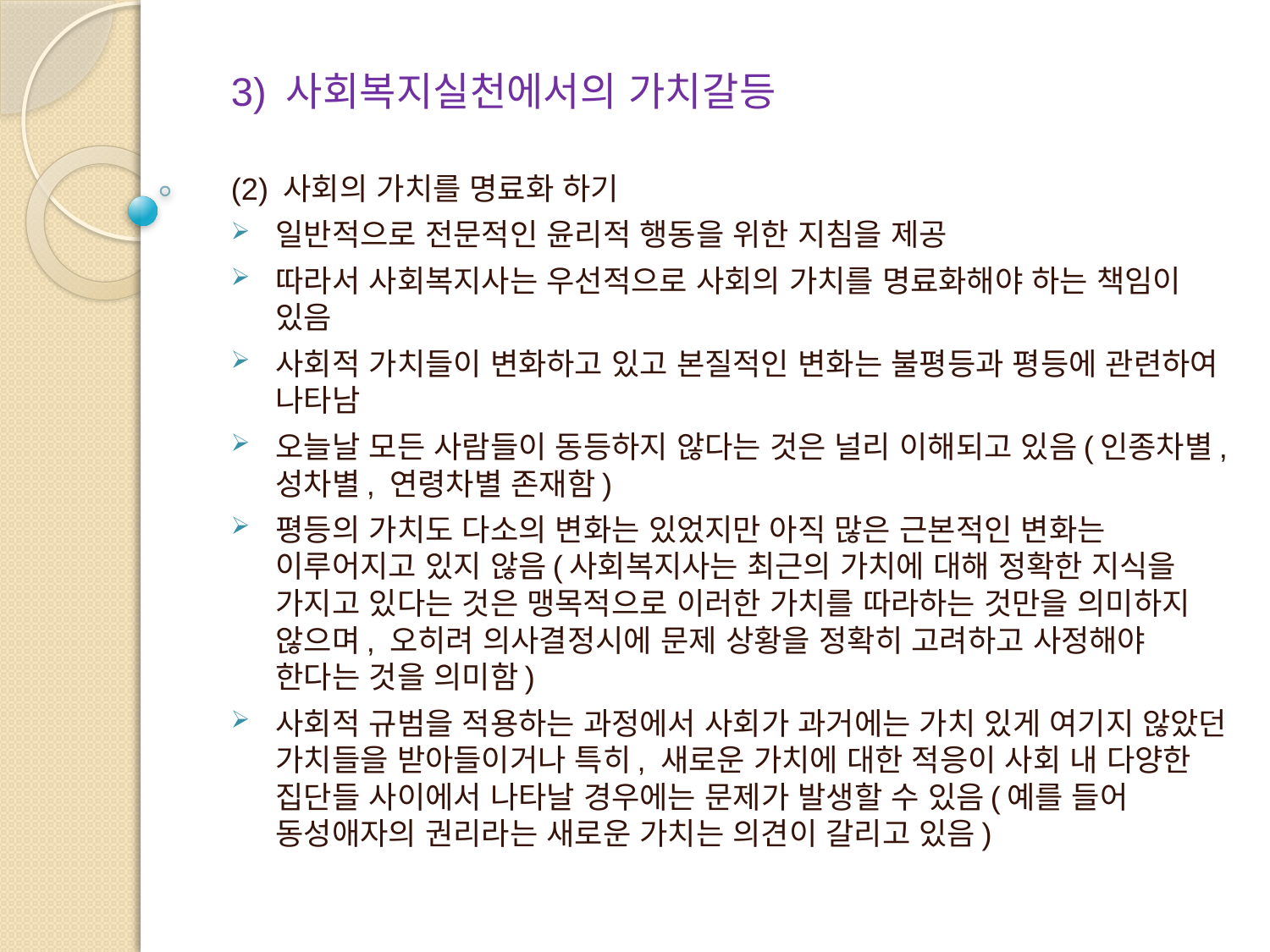

3) 사회복지실천에서의 가치갈등

(2) 사회의 가치를 명료화 하기
일반적으로 전문적인 윤리적 행동을 위한 지침을 제공
따라서 사회복지사는 우선적으로 사회의 가치를 명료화해야 하는 책임이 있음
사회적 가치들이 변화하고 있고 본질적인 변화는 불평등과 평등에 관련하여 나타남
오늘날 모든 사람들이 동등하지 않다는 것은 널리 이해되고 있음(인종차별, 성차별, 연령차별 존재함)
평등의 가치도 다소의 변화는 있었지만 아직 많은 근본적인 변화는 이루어지고 있지 않음(사회복지사는 최근의 가치에 대해 정확한 지식을 가지고 있다는 것은 맹목적으로 이러한 가치를 따라하는 것만을 의미하지 않으며, 오히려 의사결정시에 문제 상황을 정확히 고려하고 사정해야 한다는 것을 의미함)
사회적 규범을 적용하는 과정에서 사회가 과거에는 가치 있게 여기지 않았던 가치들을 받아들이거나 특히, 새로운 가치에 대한 적응이 사회 내 다양한 집단들 사이에서 나타날 경우에는 문제가 발생할 수 있음(예를 들어 동성애자의 권리라는 새로운 가치는 의견이 갈리고 있음)